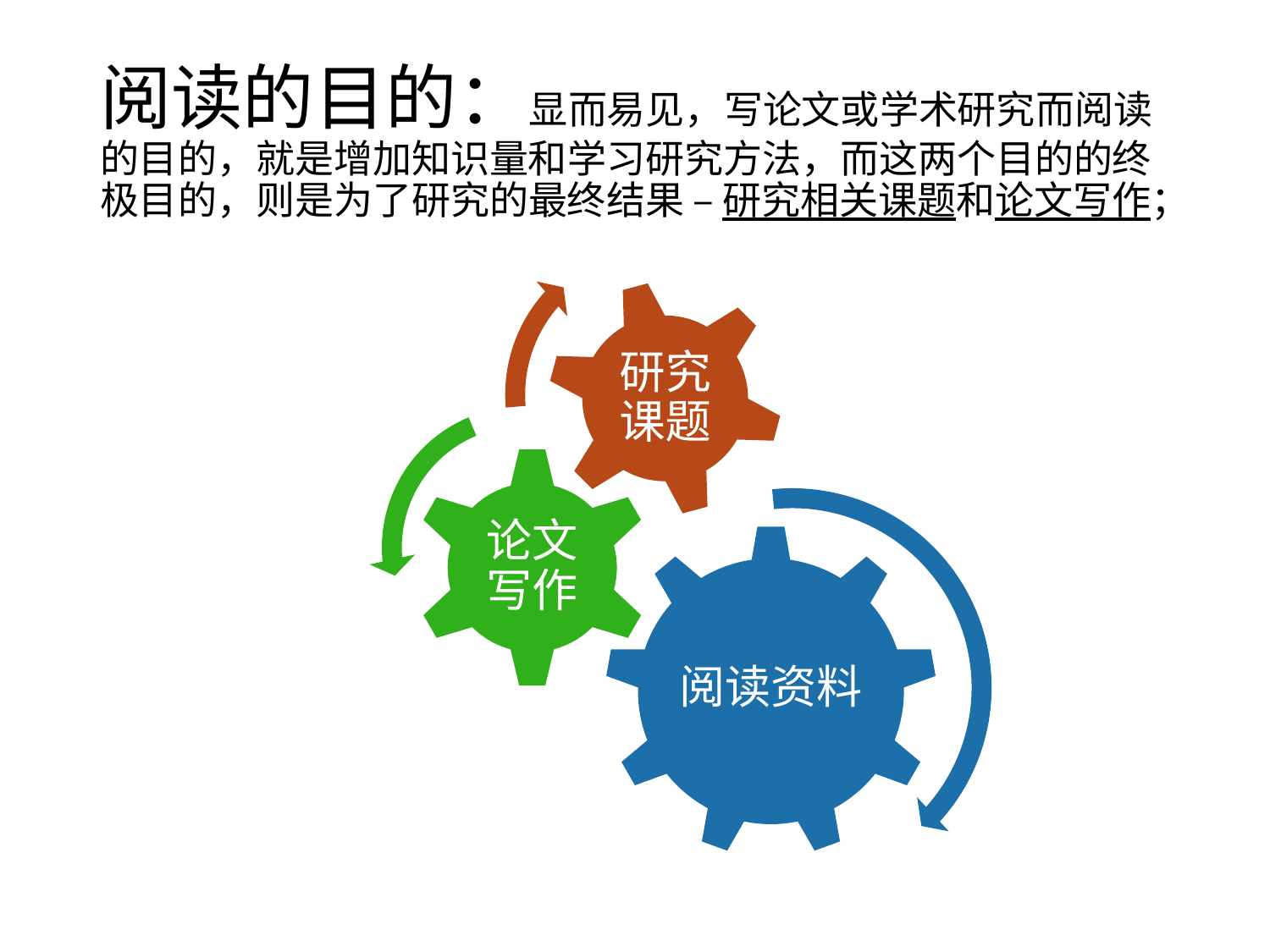

# 阅读的目的：显而易见，写论文或学术研究而阅读的目的，就是增加知识量和学习研究方法，而这两个目的的终极目的，则是为了研究的最终结果 – 研究相关课题和论文写作；
阅读资料
论文写作
研究课题